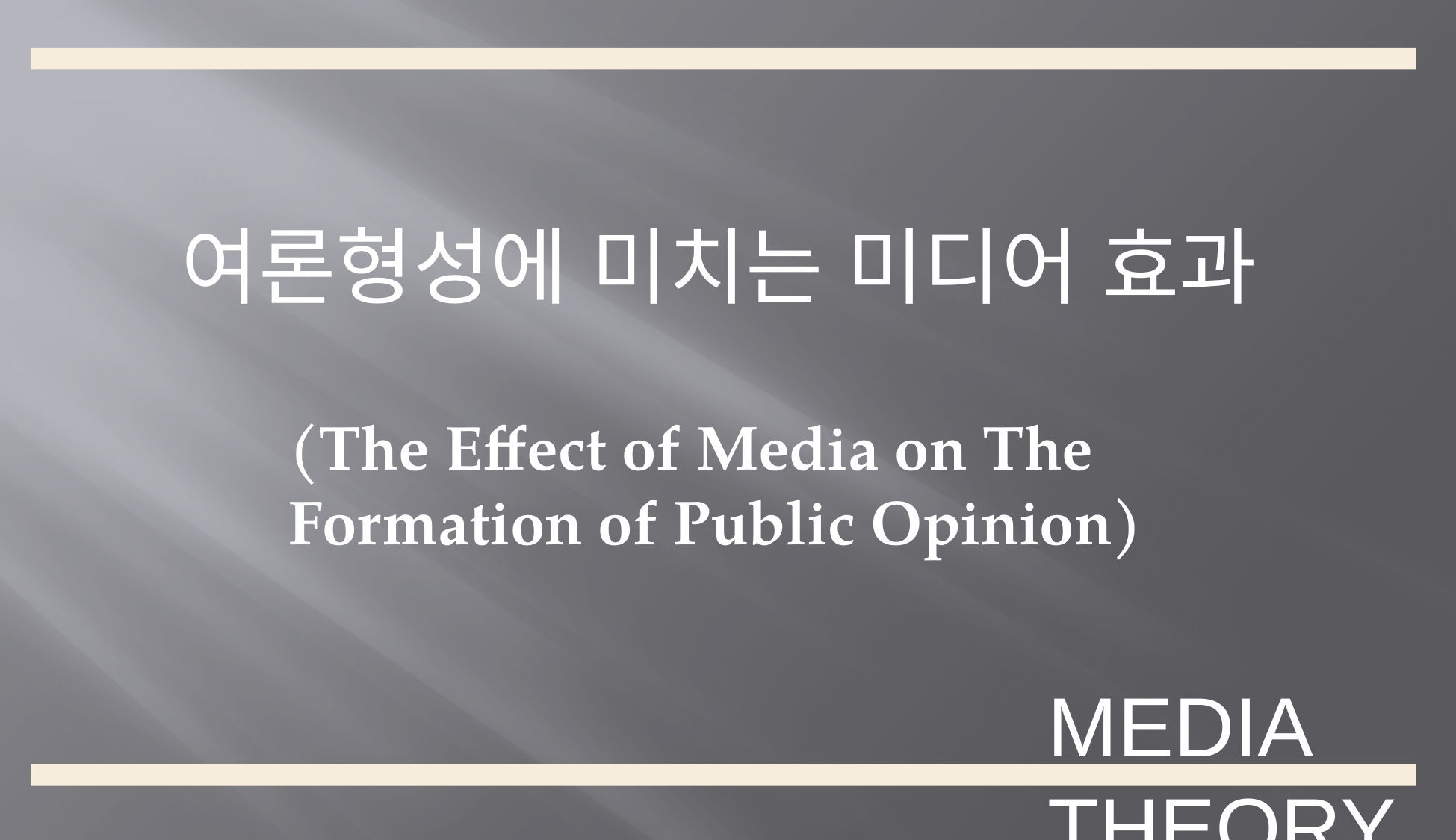

여론형성에 미치는 미디어 효과
(The Effect of Media on The Formation of Public Opinion)
MEDIA THEORY